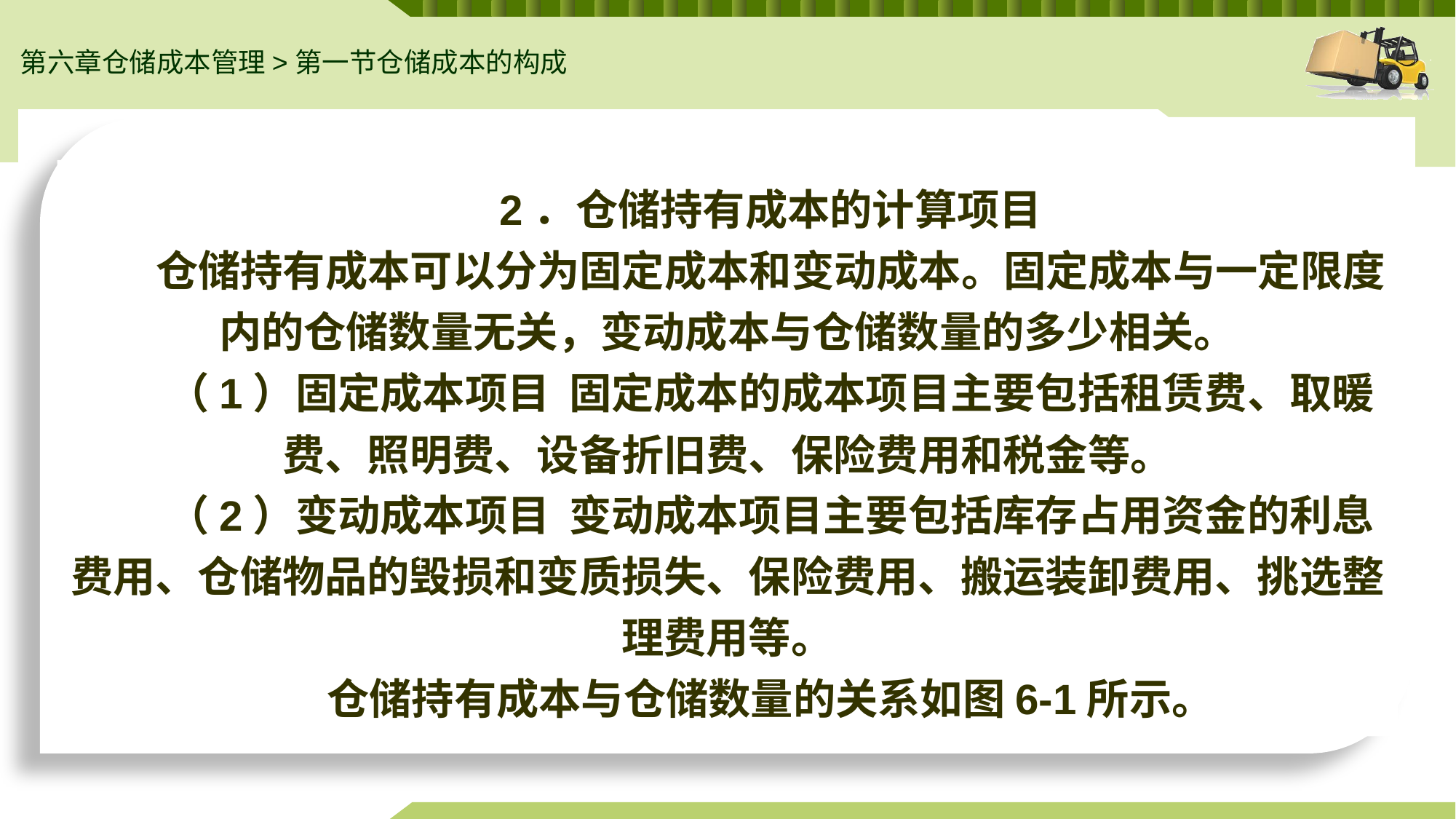

第六章仓储成本管理>第一节仓储成本的构成
2．仓储持有成本的计算项目
仓储持有成本可以分为固定成本和变动成本。固定成本与一定限度内的仓储数量无关，变动成本与仓储数量的多少相关。
（1）固定成本项目  固定成本的成本项目主要包括租赁费、取暖费、照明费、设备折旧费、保险费用和税金等。
（2）变动成本项目  变动成本项目主要包括库存占用资金的利息费用、仓储物品的毁损和变质损失、保险费用、搬运装卸费用、挑选整理费用等。
仓储持有成本与仓储数量的关系如图6-1所示。